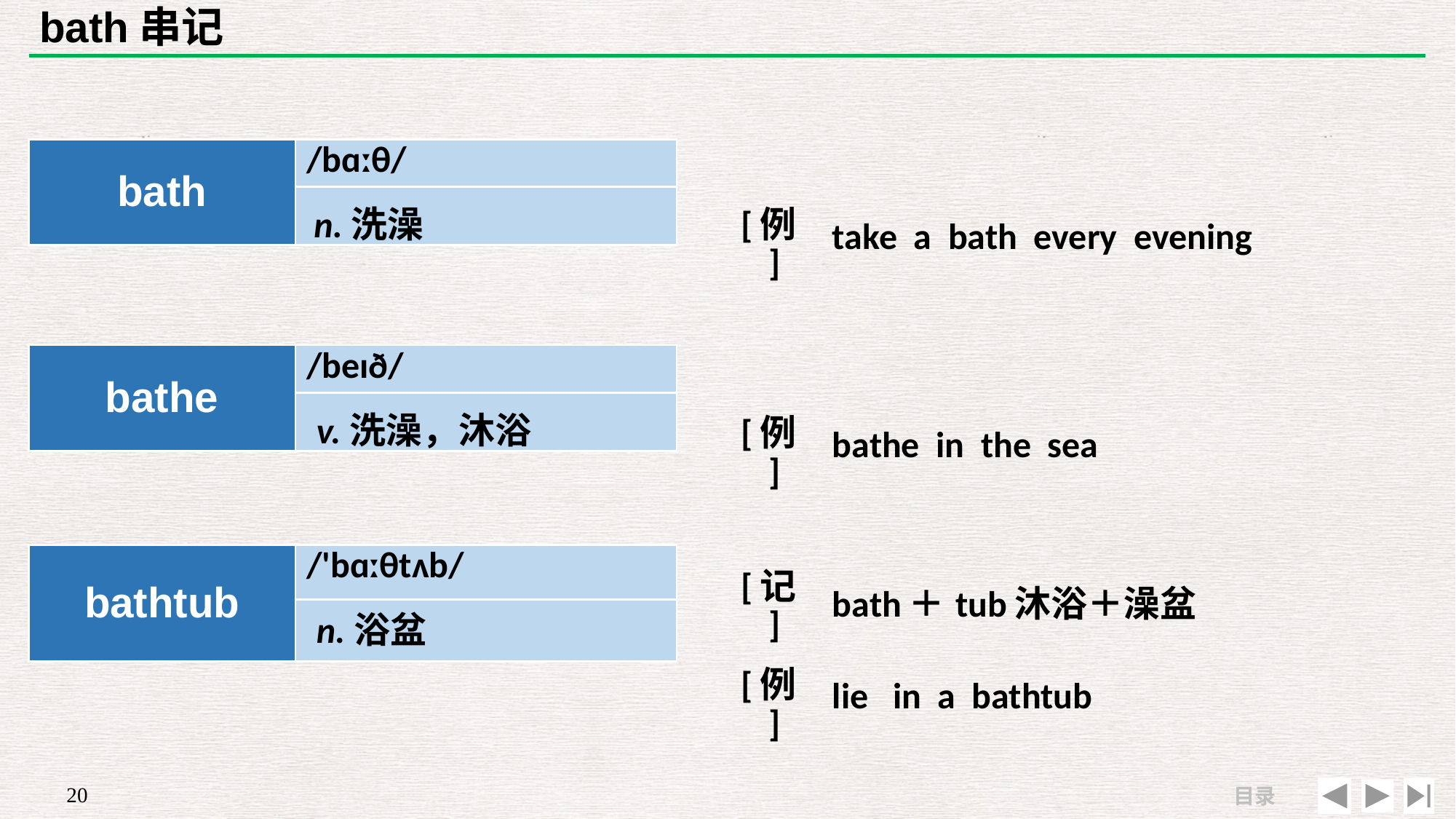

# bath串记

| bath | /bɑːθ/ |
| --- | --- |
|  |  |
|  |  |
| --- | --- |
| [例] | take a bath every evening |
n.洗澡
| bathe | /beɪð/ |
| --- | --- |
|  |  |
|  |  |
| --- | --- |
| [例] | bathe in the sea |
v.洗澡，沐浴
| bathtub | /'bɑːθtʌb/ |
| --- | --- |
|  |  |
| [记] | bath＋tub沐浴＋澡盆 |
| --- | --- |
| [例] | lie in a bathtub |
n.浴盆